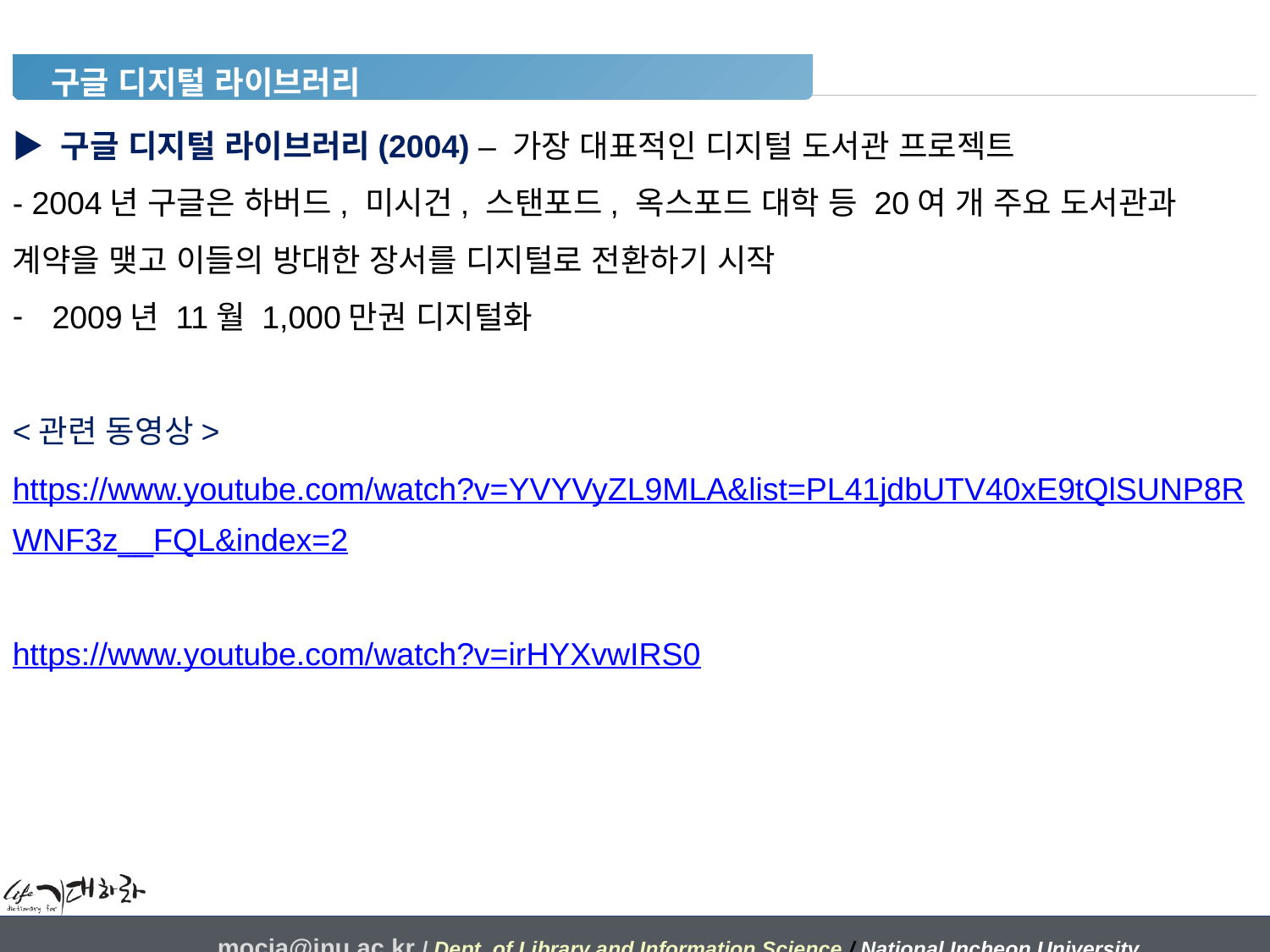

구글 디지털 라이브러리
▶ 구글 디지털 라이브러리(2004) – 가장 대표적인 디지털 도서관 프로젝트
- 2004년 구글은 하버드, 미시건, 스탠포드, 옥스포드 대학 등 20여 개 주요 도서관과 계약을 맺고 이들의 방대한 장서를 디지털로 전환하기 시작
2009년 11월 1,000만권 디지털화

<관련 동영상> https://www.youtube.com/watch?v=YVYVyZL9MLA&list=PL41jdbUTV40xE9tQlSUNP8RWNF3z__FQL&index=2

https://www.youtube.com/watch?v=irHYXvwIRS0

mocja@inu.ac.kr / Dept. of Library and Information Science / National Incheon University